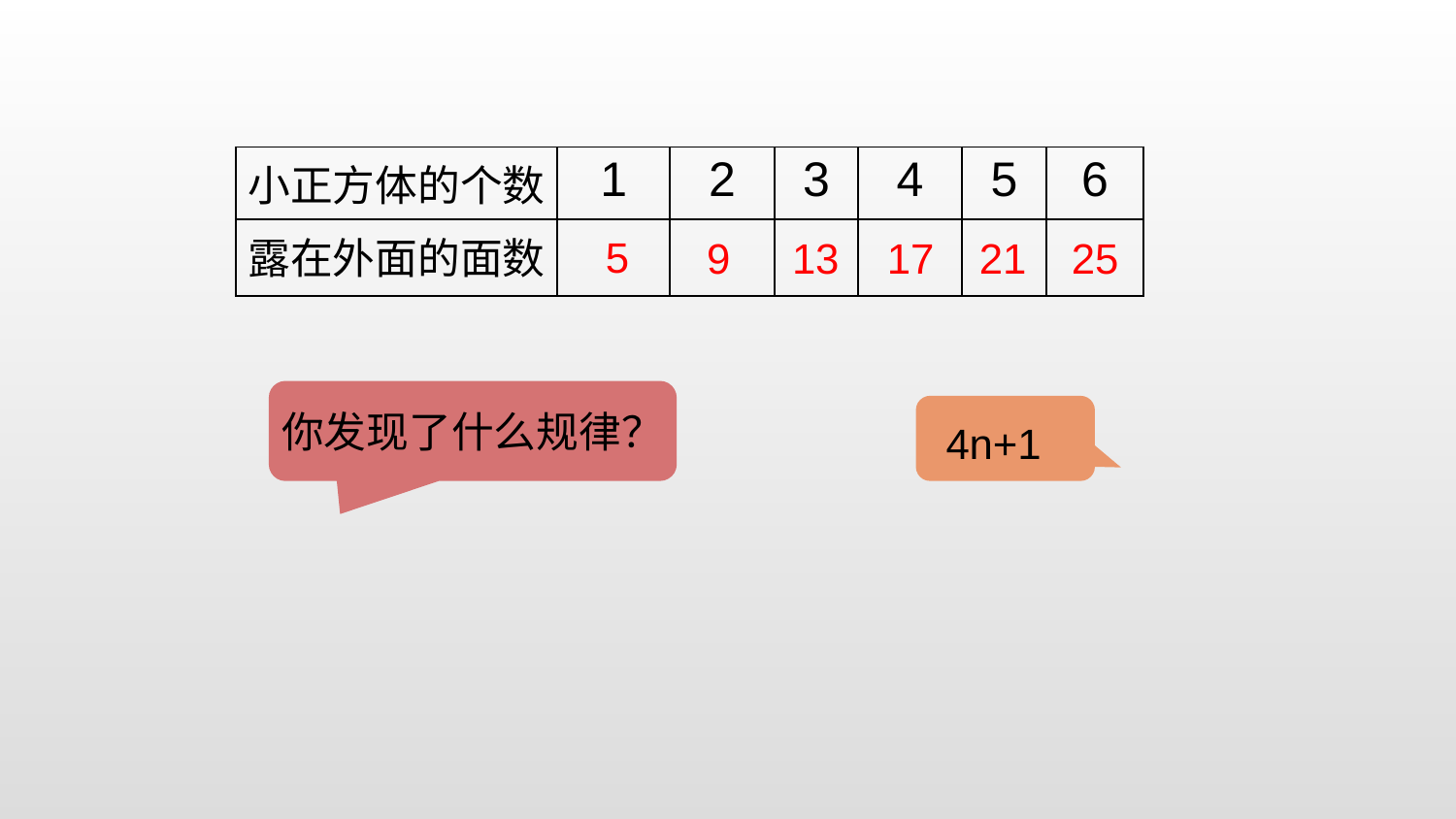

| 小正方体的个数 | 1 | 2 | 3 | 4 | 5 | 6 |
| --- | --- | --- | --- | --- | --- | --- |
| 露在外面的面数 |  |  |  |  |  |  |

5
9
13
21
25
17

你发现了什么规律？
4n+1